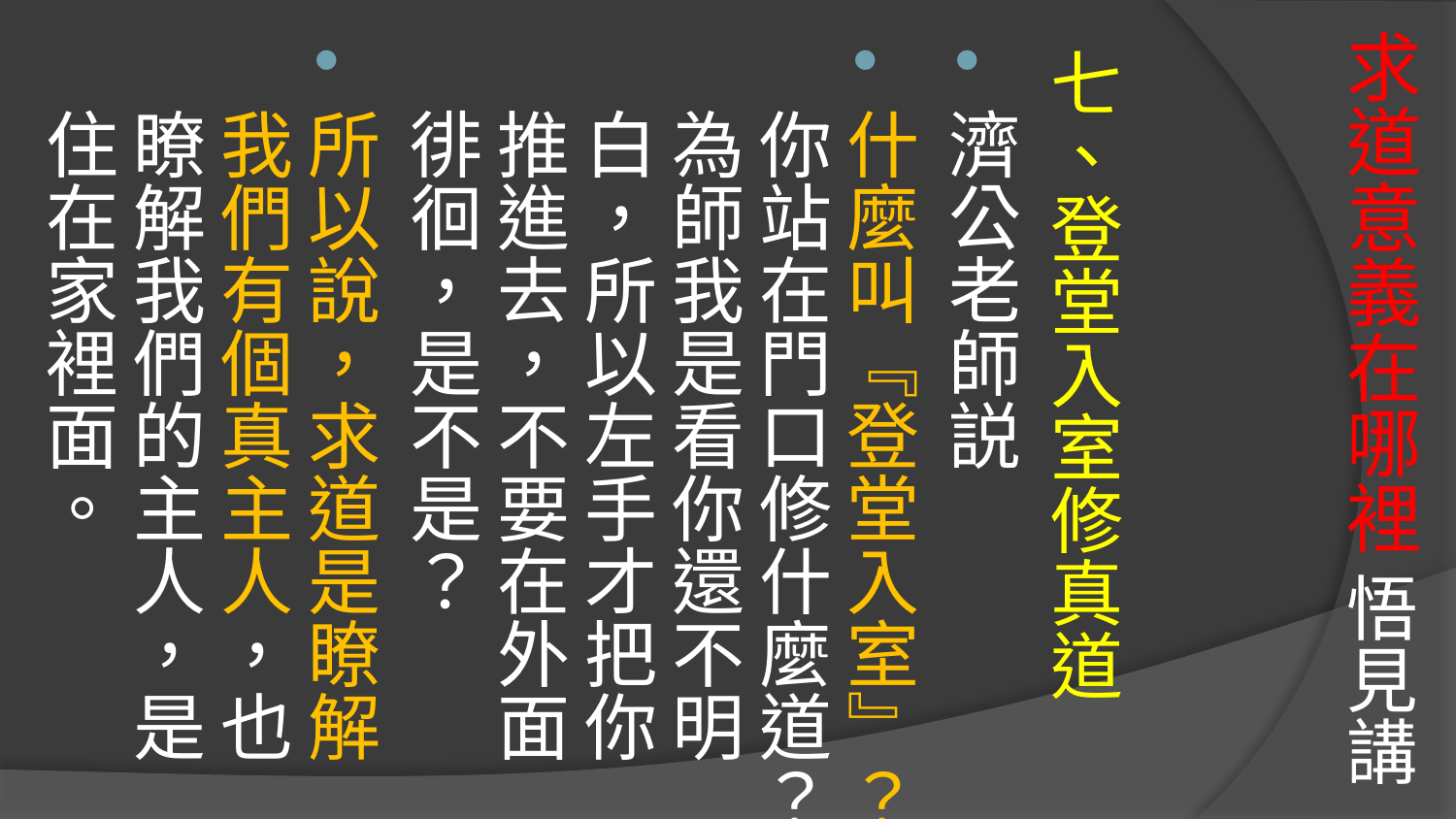

# 求道意義在哪裡 悟見講
七、登堂入室修真道
濟公老師説
什麼叫『登堂入室』？你站在門口修什麼道？為師我是看你還不明白，所以左手才把你推進去，不要在外面徘徊，是不是？
所以說，求道是瞭解我們有個真主人，也瞭解我們的主人，是住在家裡面。